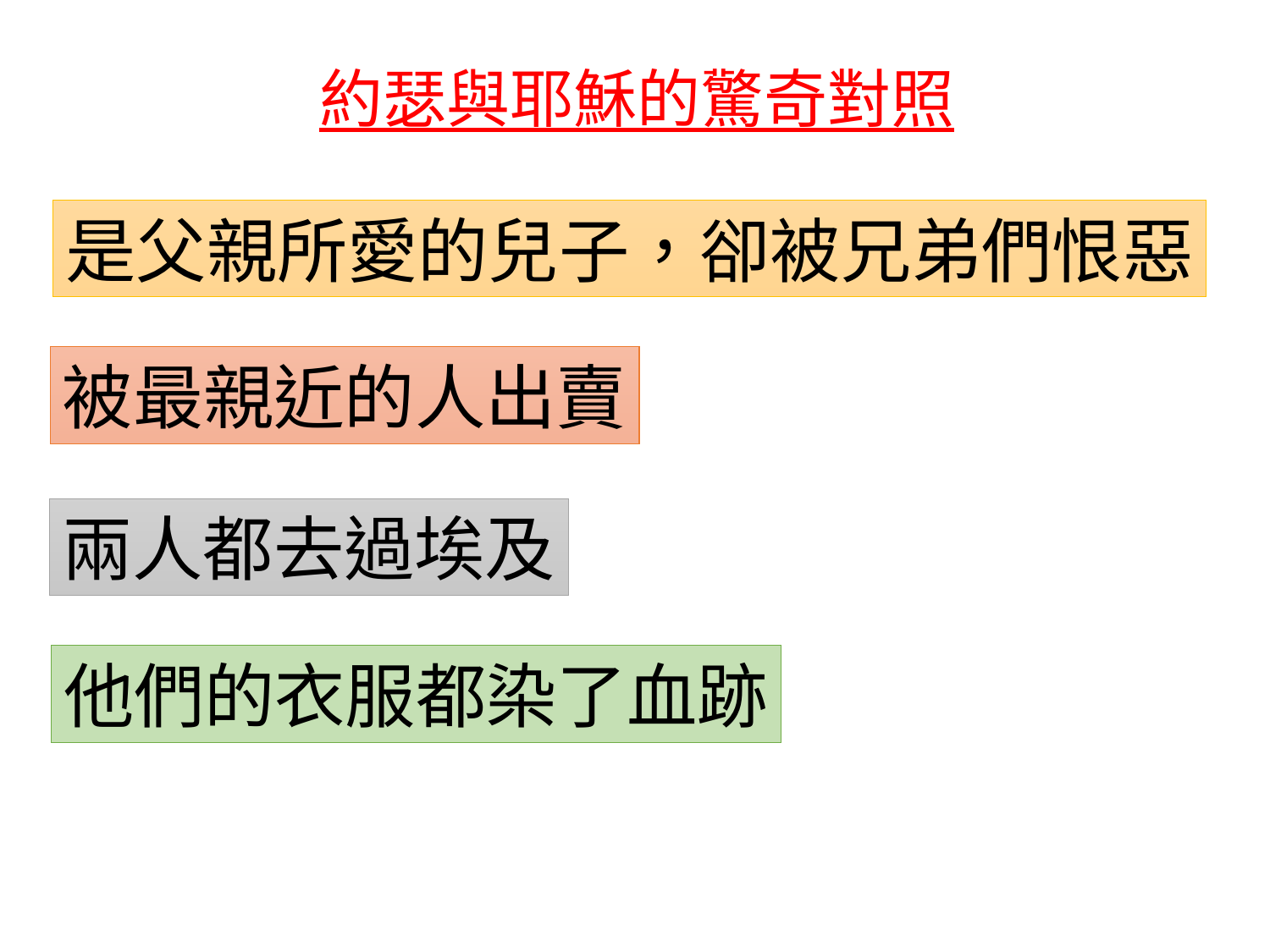

約瑟與耶穌的驚奇對照
是父親所愛的兒子，卻被兄弟們恨惡
被最親近的人出賣
兩人都去過埃及
他們的衣服都染了血跡